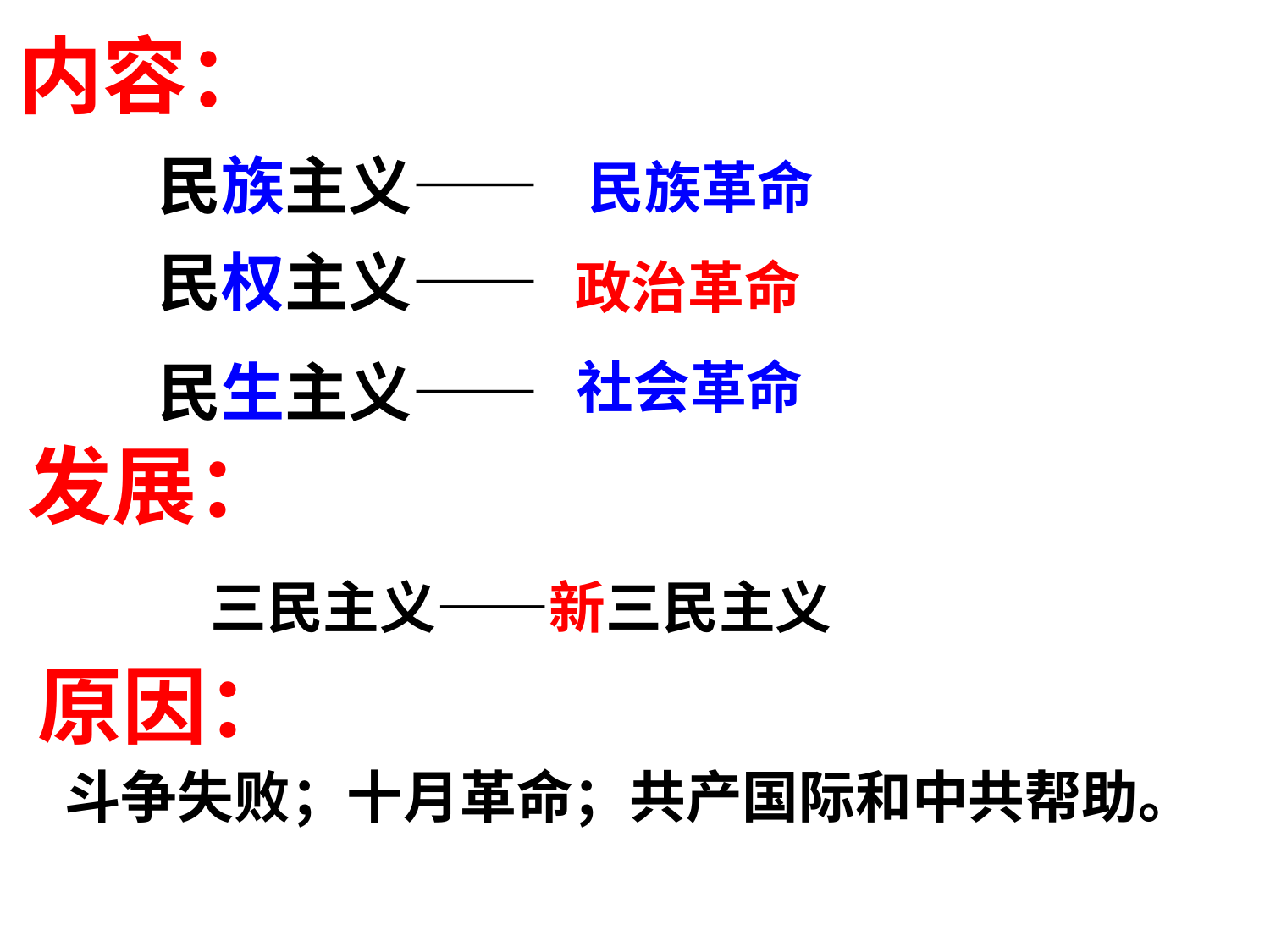

内容：
民族主义——
民权主义——
民生主义——
 民族革命
政治革命
社会革命
发展：
   三民主义——新三民主义
原因：
斗争失败；十月革命；共产国际和中共帮助。